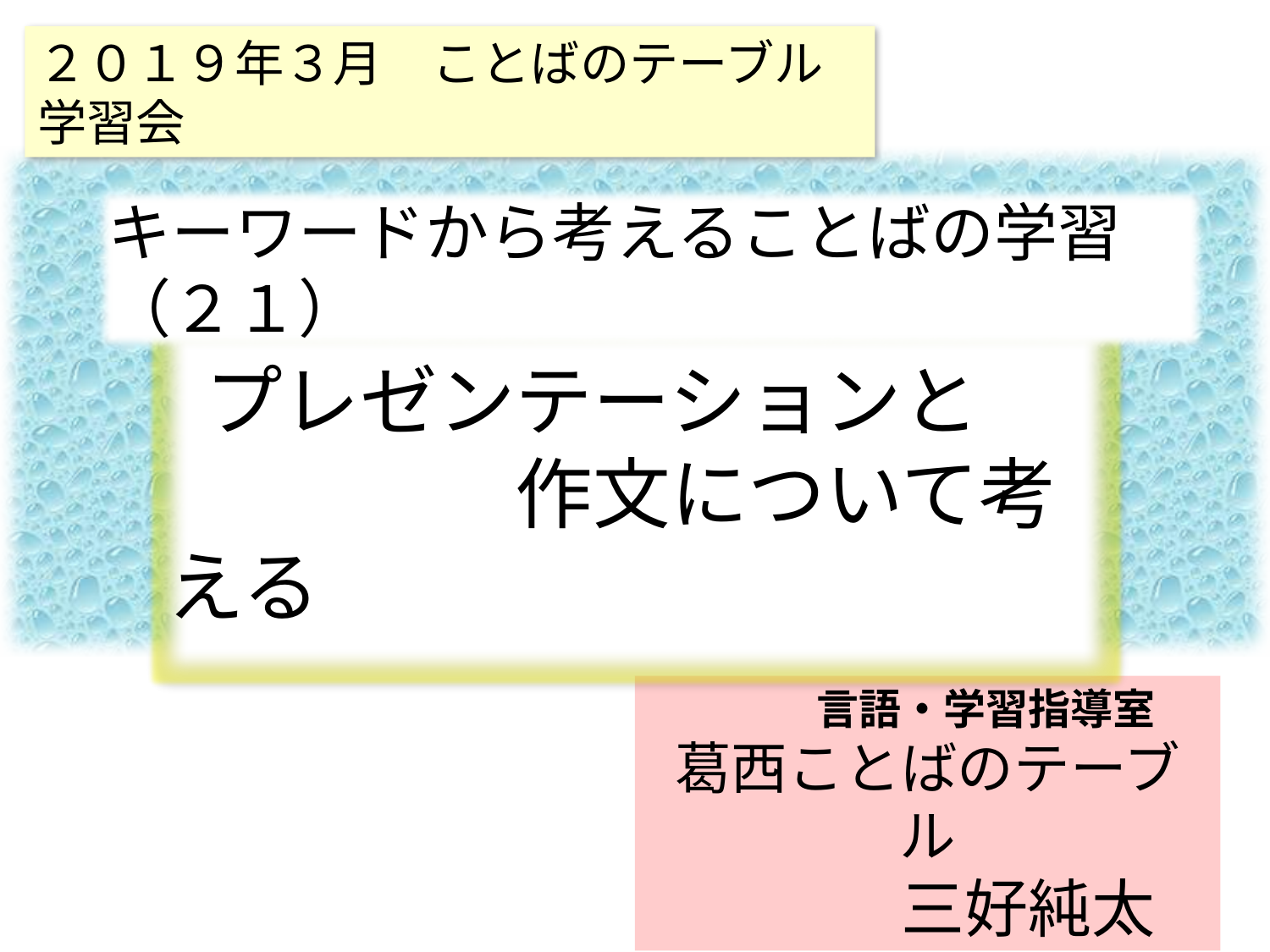

２０１９年３月　ことばのテーブル学習会

キーワードから考えることばの学習（２１）

プレゼンテーションと
　　　　作文について考える

　　　　言語・学習指導室
葛西ことばのテーブル
　　　　　　三好純太